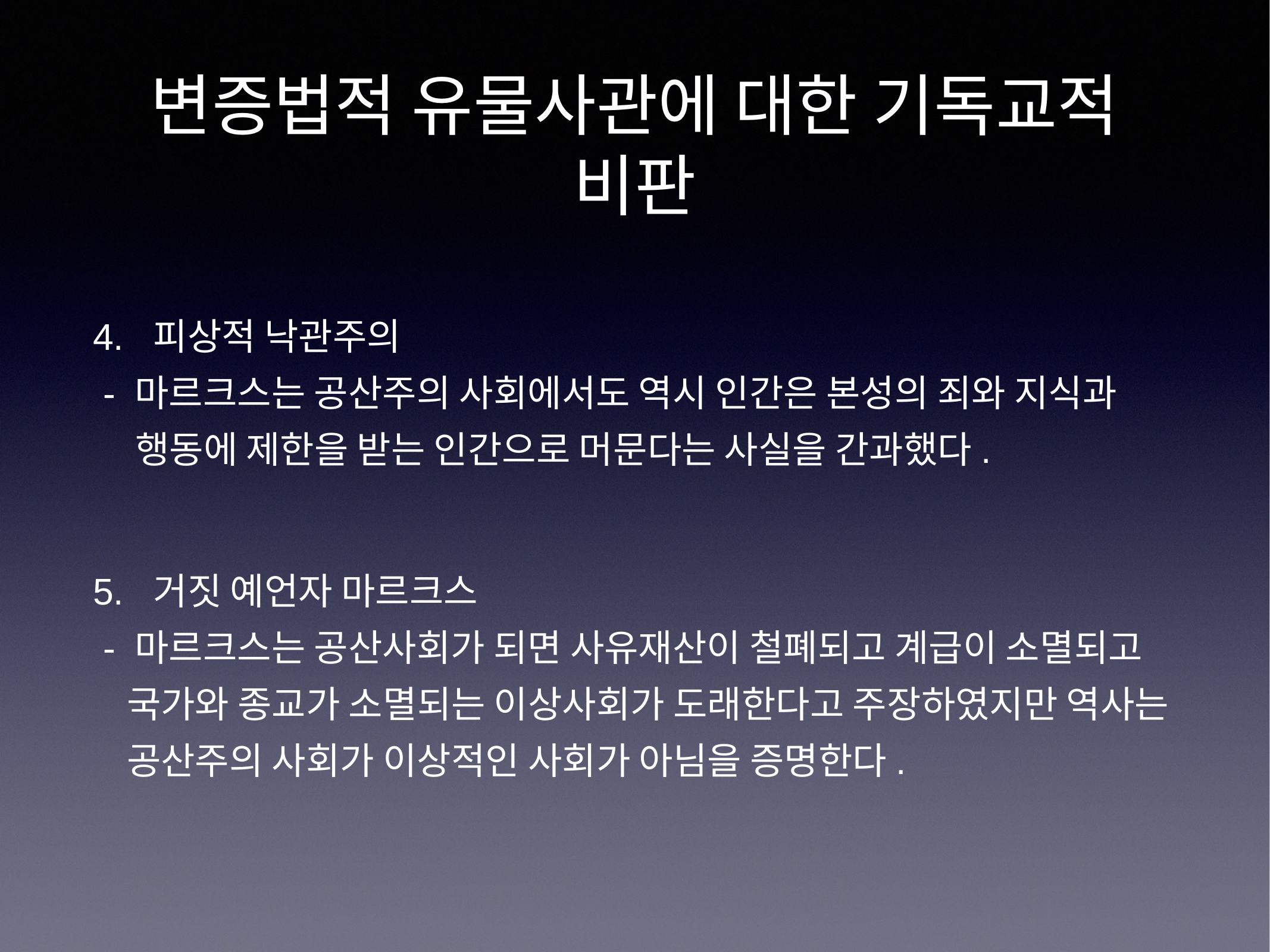

# 변증법적 유물사관에 대한 기독교적 비판
4.  피상적 낙관주의
 - 마르크스는 공산주의 사회에서도 역시 인간은 본성의 죄와 지식과
    행동에 제한을 받는 인간으로 머문다는 사실을 간과했다.
5.  거짓 예언자 마르크스
 - 마르크스는 공산사회가 되면 사유재산이 철폐되고 계급이 소멸되고
   국가와 종교가 소멸되는 이상사회가 도래한다고 주장하였지만 역사는
   공산주의 사회가 이상적인 사회가 아님을 증명한다.